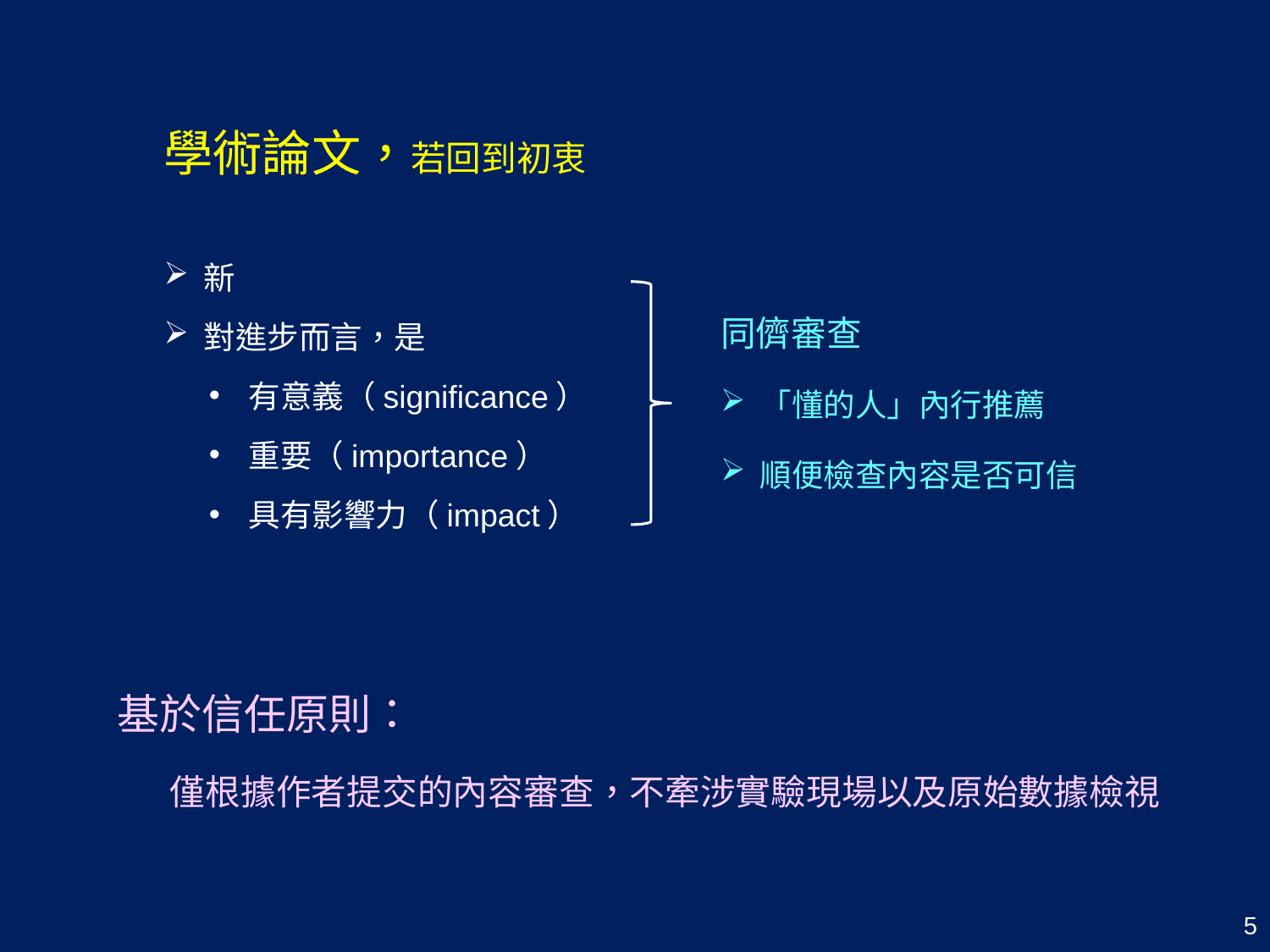

學術論文，若回到初衷

新
對進步而言，是
有意義（significance）
重要（importance）
具有影響力（impact）

同儕審查
「懂的人」內行推薦
順便檢查內容是否可信
基於信任原則：
僅根據作者提交的內容審查，不牽涉實驗現場以及原始數據檢視
5